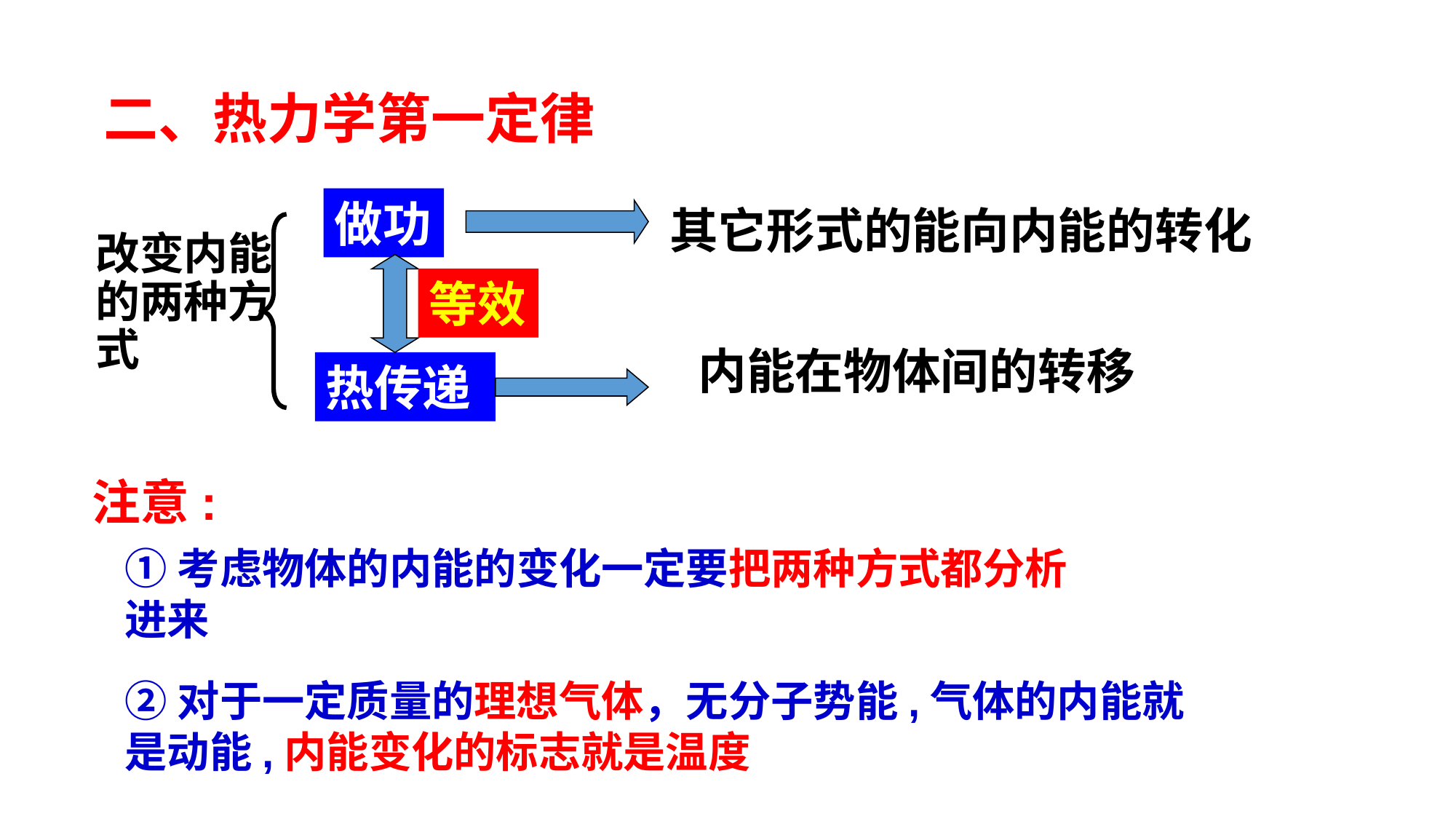

二、热力学第一定律
做功
其它形式的能向内能的转化

改变内能的两种方式

等效
内能在物体间的转移
热传递

注意:
①考虑物体的内能的变化一定要把两种方式都分析进来
②对于一定质量的理想气体，无分子势能,气体的内能就是动能,内能变化的标志就是温度